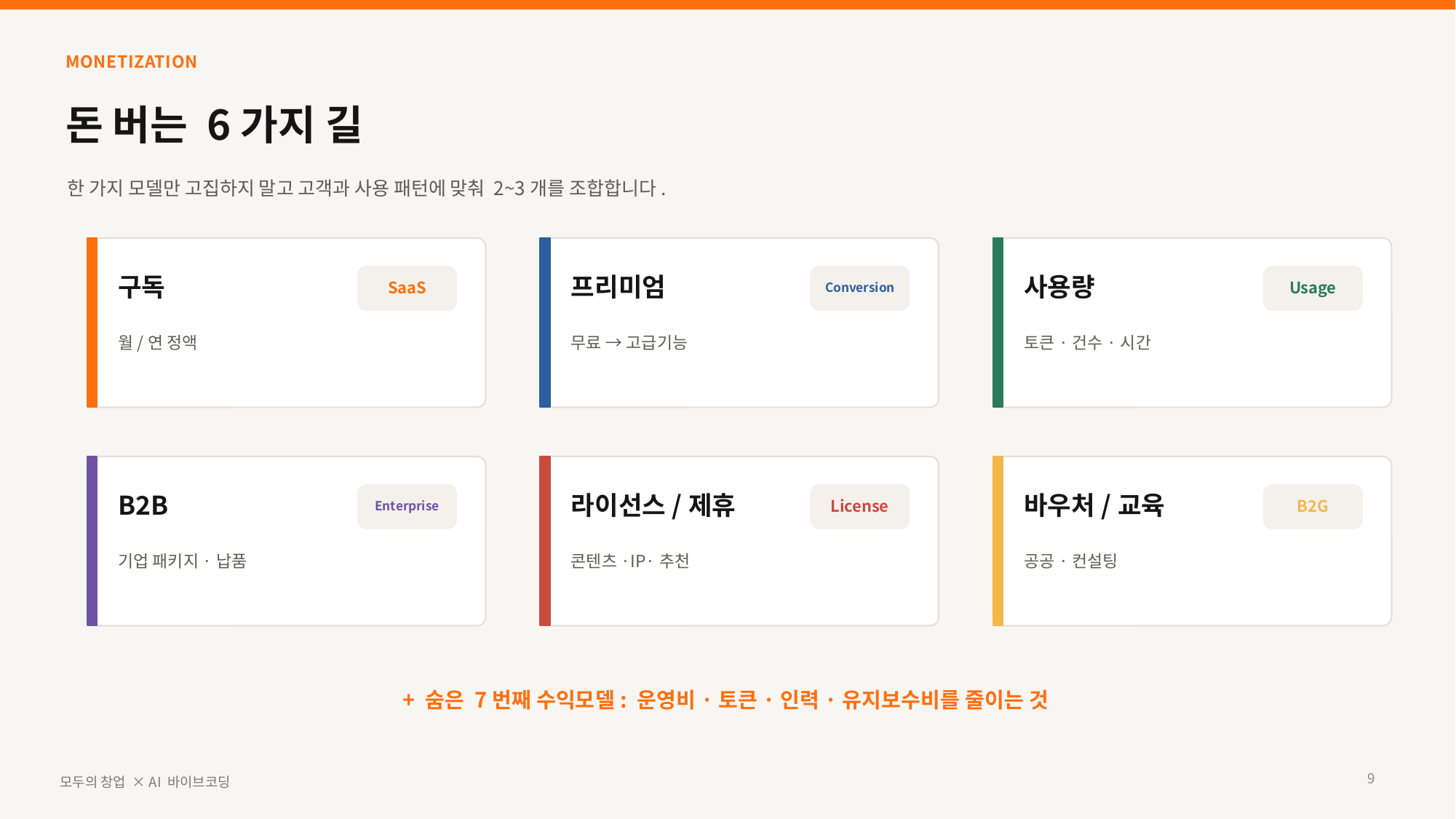

MONETIZATION
돈 버는 6가지 길
한 가지 모델만 고집하지 말고 고객과 사용 패턴에 맞춰 2~3개를 조합합니다.

구독
프리미엄
사용량

SaaS
Conversion
Usage
월/연 정액
무료 → 고급기능
토큰·건수·시간

B2B
라이선스/제휴
바우처/교육

Enterprise
License
B2G
기업 패키지·납품
콘텐츠·IP·추천
공공·컨설팅
+ 숨은 7번째 수익모델: 운영비·토큰·인력·유지보수비를 줄이는 것
9